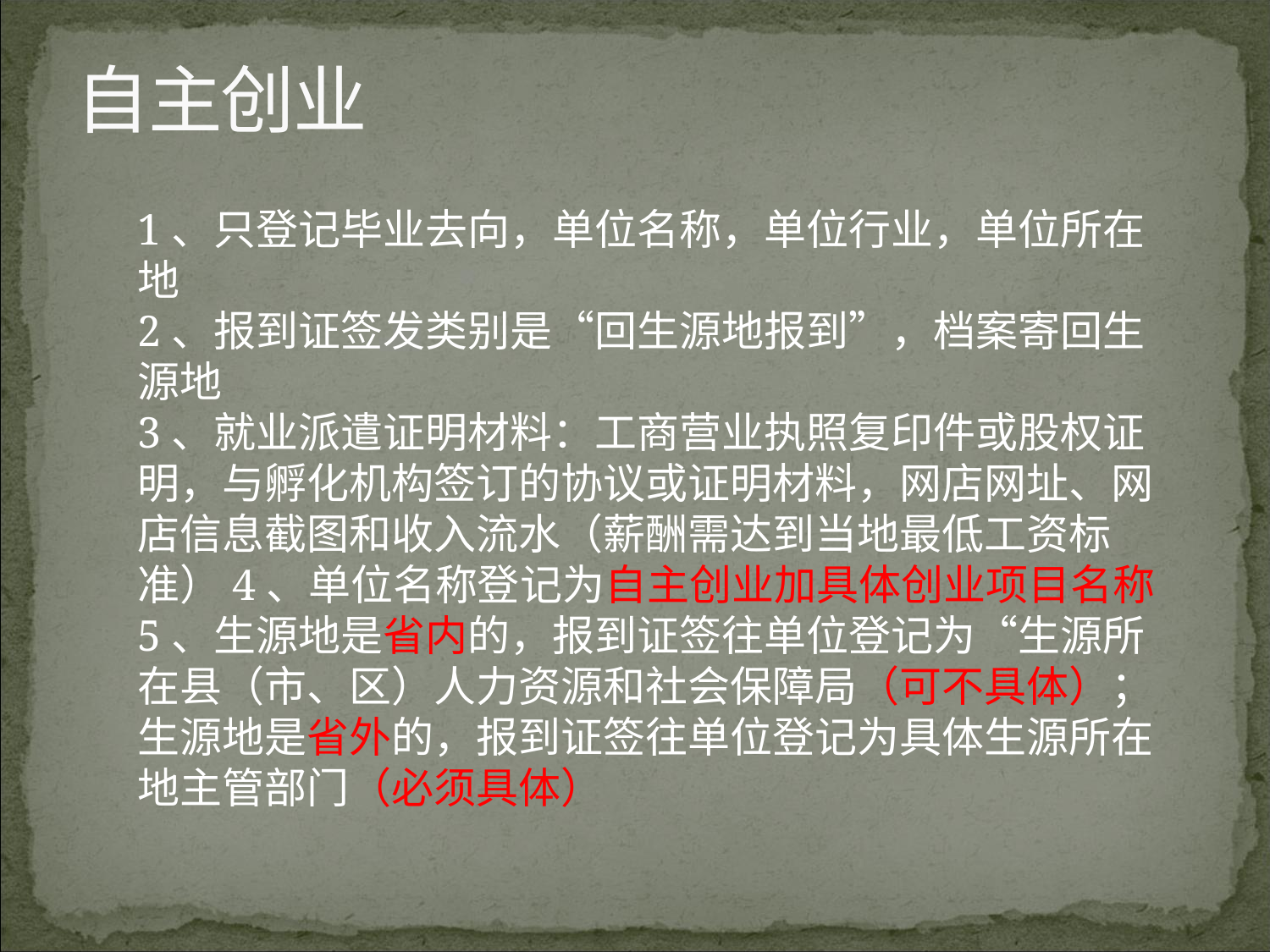

# 自主创业
1、只登记毕业去向，单位名称，单位行业，单位所在地
2、报到证签发类别是“回生源地报到”，档案寄回生源地
3、就业派遣证明材料：工商营业执照复印件或股权证明，与孵化机构签订的协议或证明材料，网店网址、网店信息截图和收入流水（薪酬需达到当地最低工资标准）4、单位名称登记为自主创业加具体创业项目名称
5、生源地是省内的，报到证签往单位登记为“生源所在县（市、区）人力资源和社会保障局（可不具体）；生源地是省外的，报到证签往单位登记为具体生源所在地主管部门（必须具体）